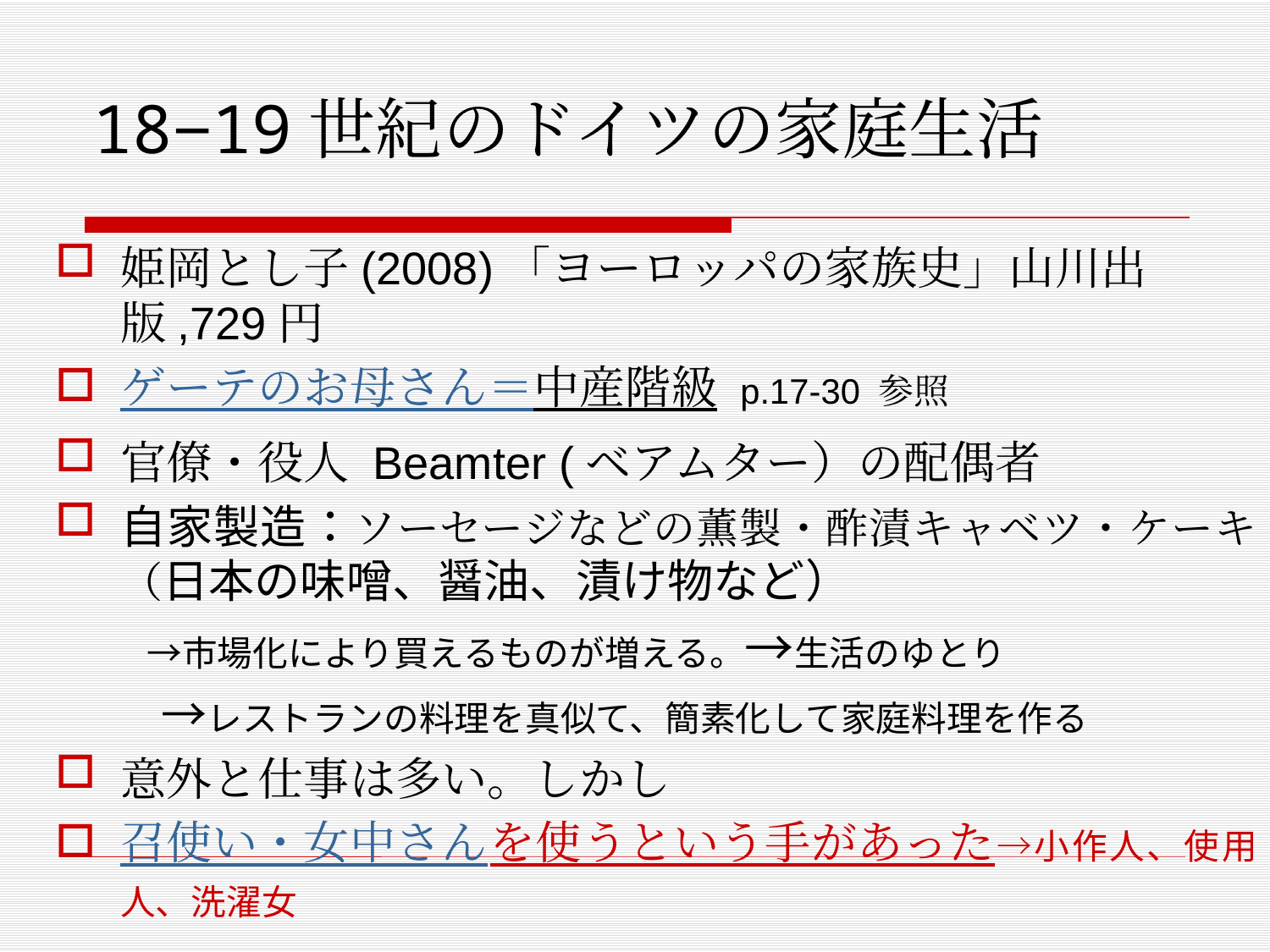

# 18−19世紀のドイツの家庭生活
姫岡とし子(2008)「ヨーロッパの家族史」山川出版,729円
ゲーテのお母さん＝中産階級 p.17-30 参照
官僚・役人 Beamter (ベアムター）の配偶者
自家製造：ソーセージなどの薫製・酢漬キャベツ・ケーキ（日本の味噌、醤油、漬け物など）
　　→市場化により買えるものが増える。→生活のゆとり
　　　→レストランの料理を真似て、簡素化して家庭料理を作る
意外と仕事は多い。しかし
召使い・女中さんを使うという手があった→小作人、使用人、洗濯女